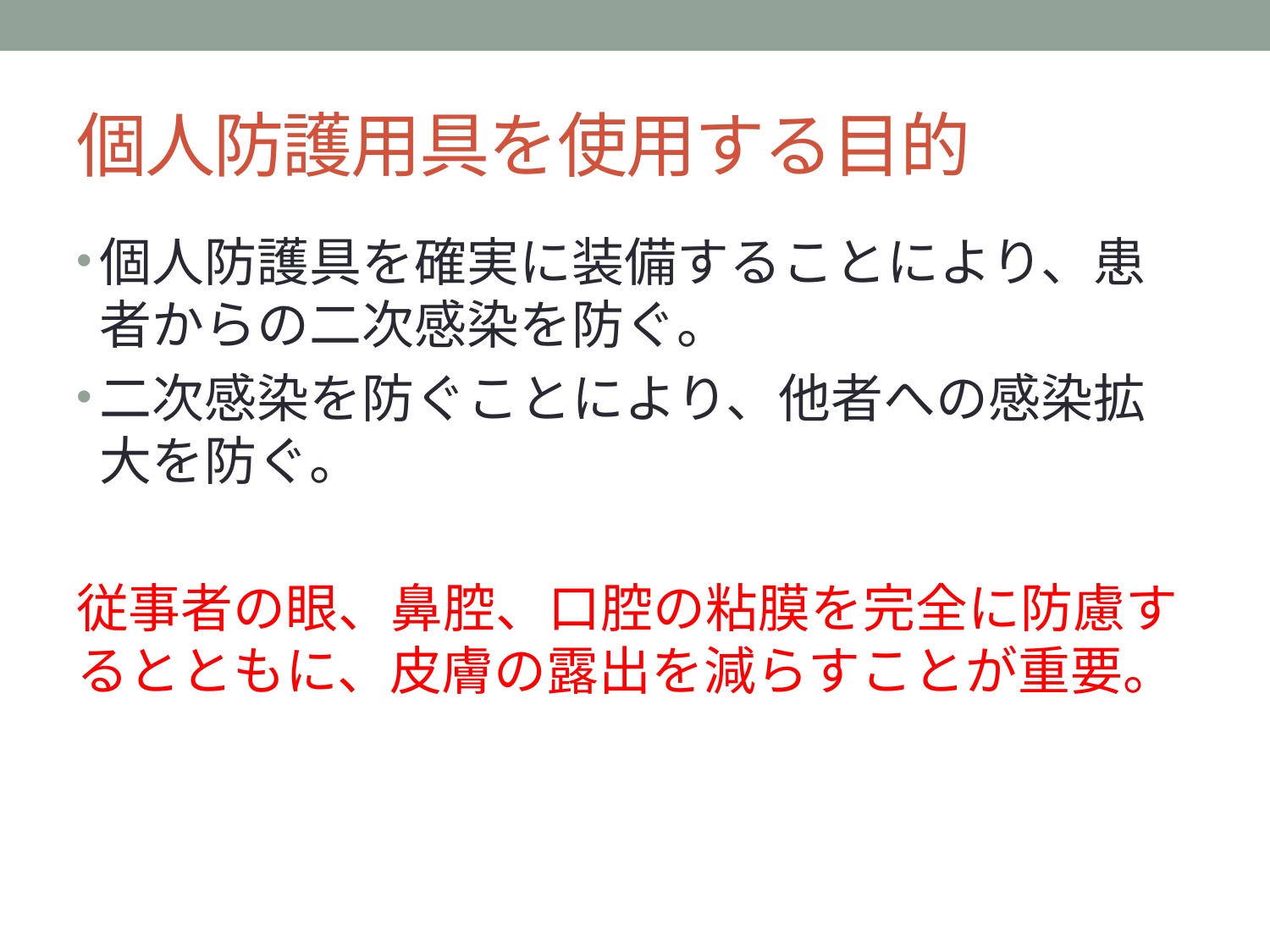

# 個人防護用具を使用する目的
個人防護具を確実に装備することにより、患者からの二次感染を防ぐ。
二次感染を防ぐことにより、他者への感染拡大を防ぐ。

従事者の眼、鼻腔、口腔の粘膜を完全に防慮するとともに、皮膚の露出を減らすことが重要。